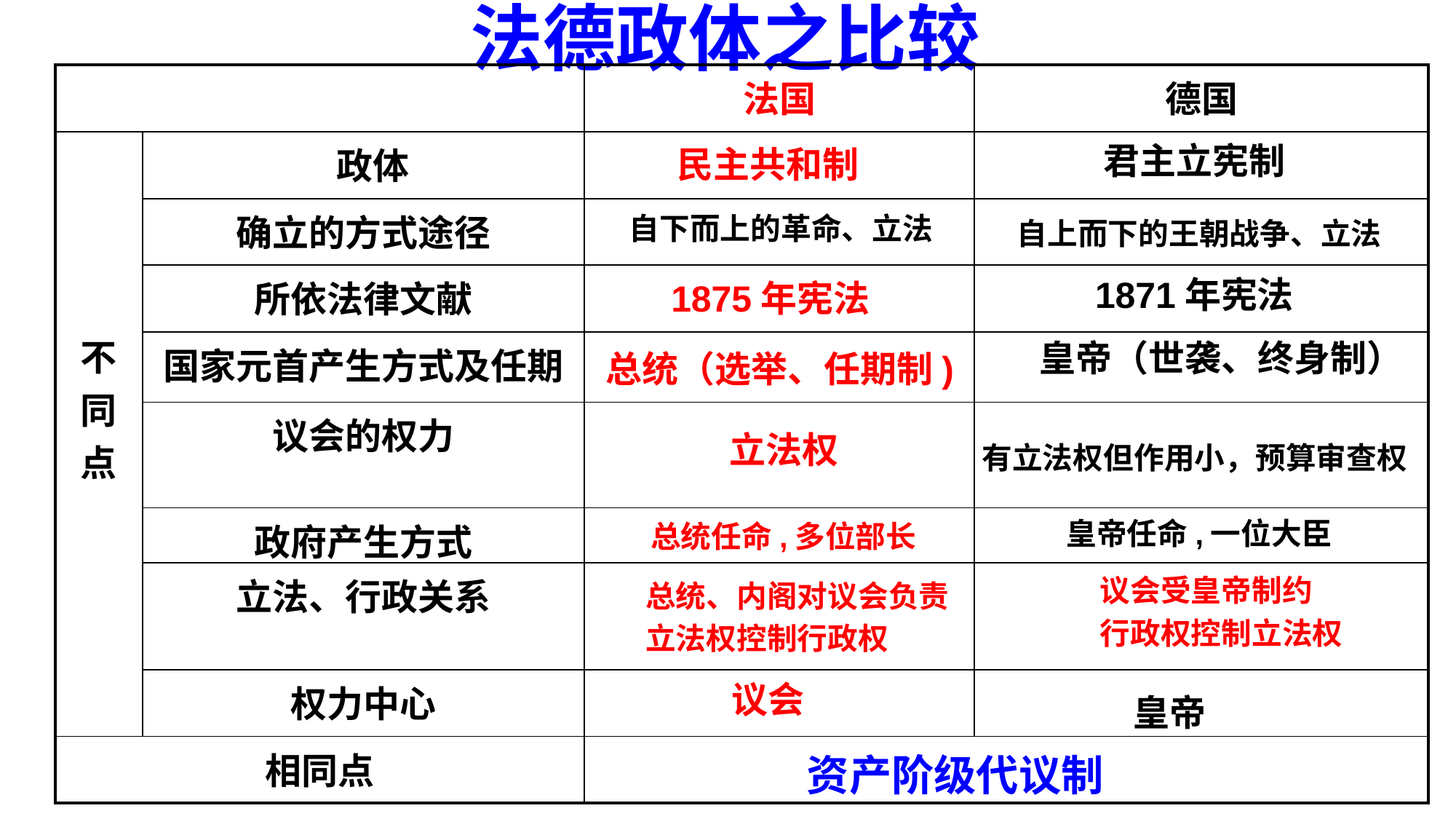

法德政体之比较
|  |  | 法国 | 德国 |
| --- | --- | --- | --- |
| 不同点 | 政体 |  |  |
|  | 确立的方式途径 |  |  |
|  | 所依法律文献 |  |  |
|  | 国家元首产生方式及任期 |  |  |
|  | 议会的权力 |  |  |
|  | 政府产生方式 |  |  |
|  | 立法、行政关系 |  |  |
|  | 权力中心 |  |  |
| 相同点 |  |  |  |
君主立宪制
民主共和制
自下而上的革命、立法
自上而下的王朝战争、立法
1871年宪法
1875年宪法
皇帝（世袭、终身制）
总统（选举、任期制)
立法权
有立法权但作用小，预算审查权

皇帝任命,一位大臣
总统任命,多位部长
议会受皇帝制约
行政权控制立法权
总统、内阁对议会负责
立法权控制行政权
议会
皇帝
资产阶级代议制